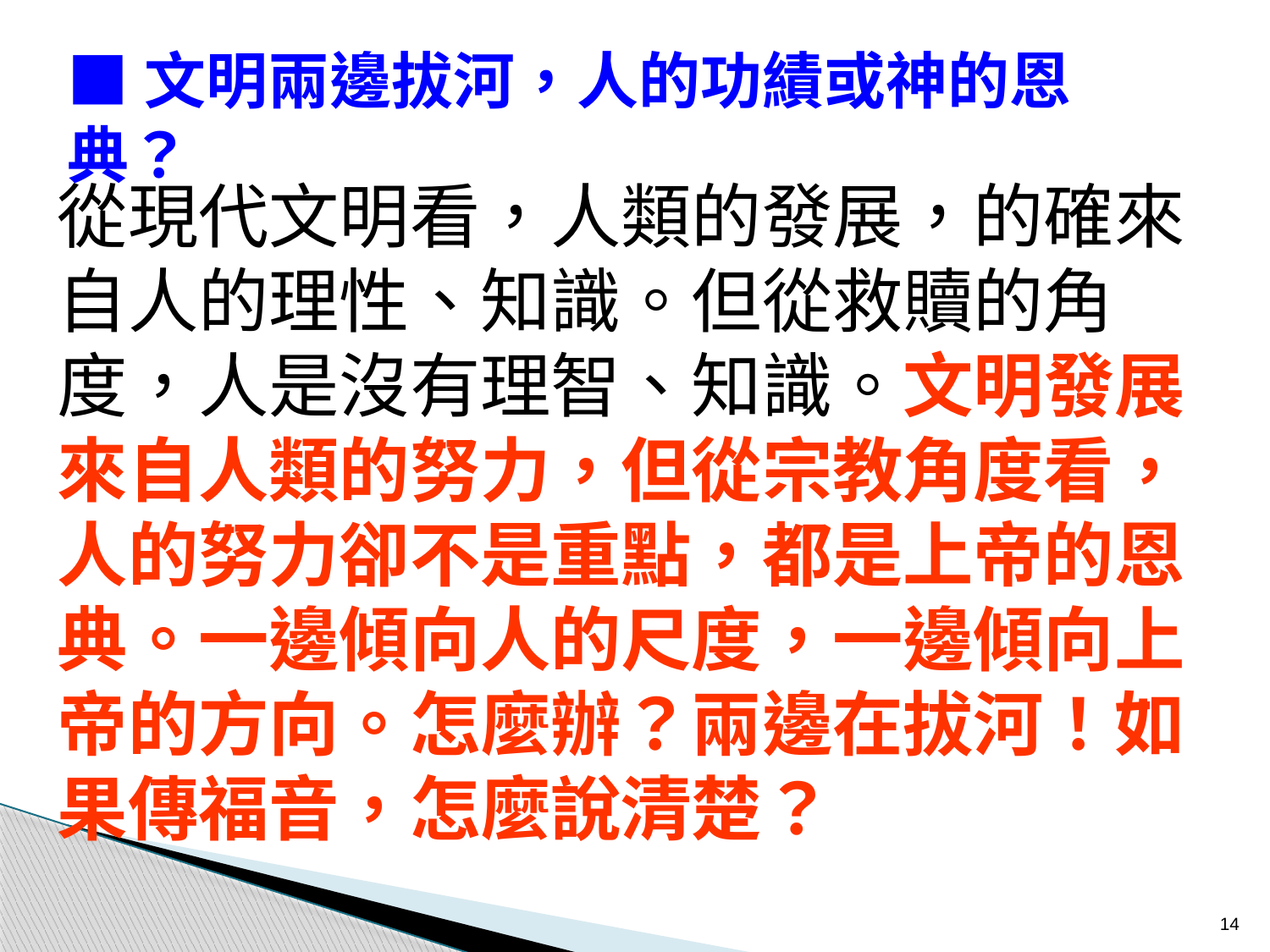

■文明兩邊拔河，人的功績或神的恩典？
從現代文明看，人類的發展，的確來自人的理性、知識。但從救贖的角度，人是沒有理智、知識。文明發展來自人類的努力，但從宗教角度看，人的努力卻不是重點，都是上帝的恩典。一邊傾向人的尺度，一邊傾向上帝的方向。怎麼辦？兩邊在拔河！如果傳福音，怎麼說清楚？
14